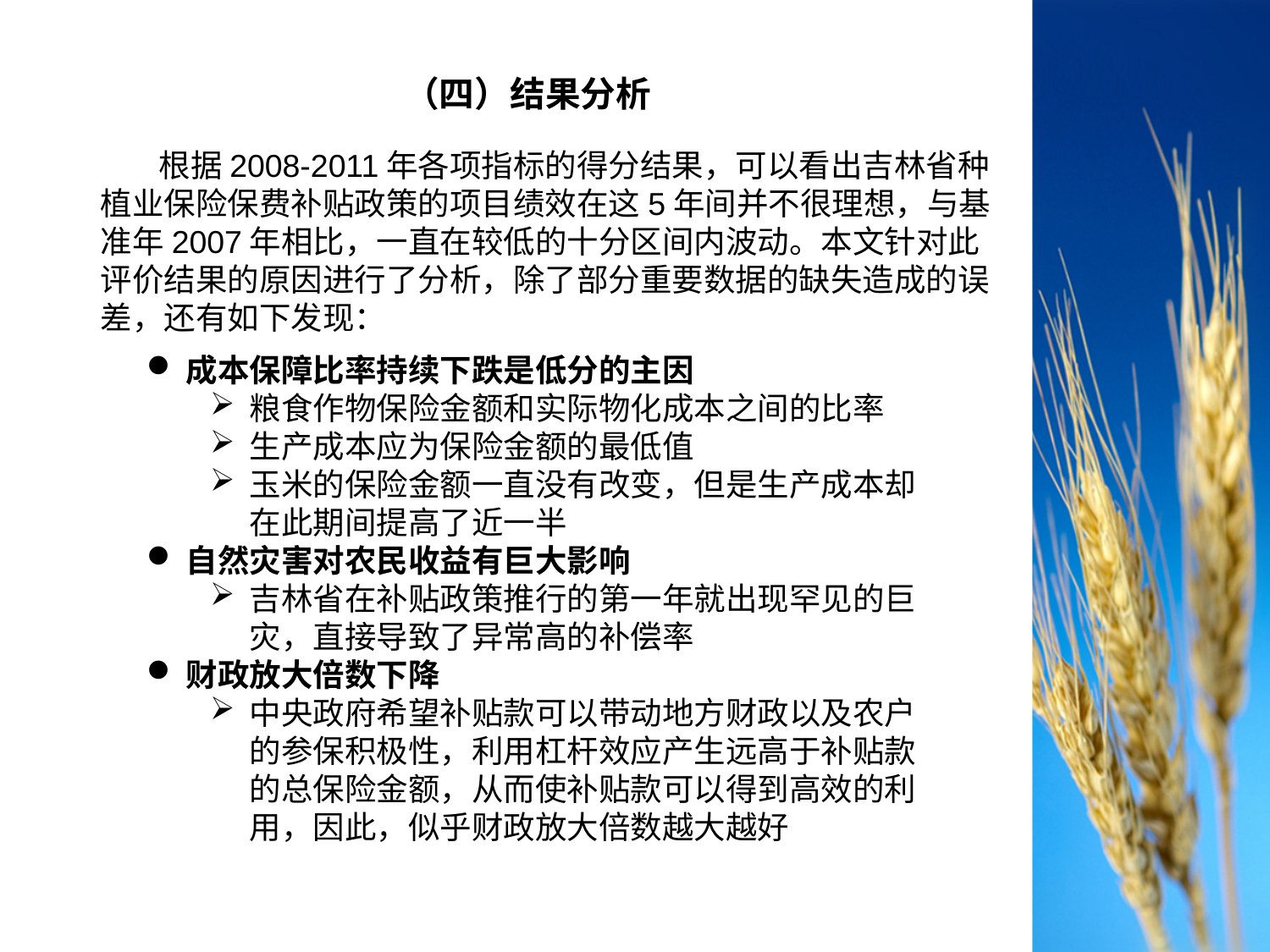

（四）结果分析
       根据2008-2011年各项指标的得分结果，可以看出吉林省种植业保险保费补贴政策的项目绩效在这5年间并不很理想，与基准年2007年相比，一直在较低的十分区间内波动。本文针对此评价结果的原因进行了分析，除了部分重要数据的缺失造成的误差，还有如下发现：
成本保障比率持续下跌是低分的主因
粮食作物保险金额和实际物化成本之间的比率
生产成本应为保险金额的最低值
玉米的保险金额一直没有改变，但是生产成本却在此期间提高了近一半
自然灾害对农民收益有巨大影响
吉林省在补贴政策推行的第一年就出现罕见的巨灾，直接导致了异常高的补偿率
财政放大倍数下降
中央政府希望补贴款可以带动地方财政以及农户的参保积极性，利用杠杆效应产生远高于补贴款的总保险金额，从而使补贴款可以得到高效的利用，因此，似乎财政放大倍数越大越好